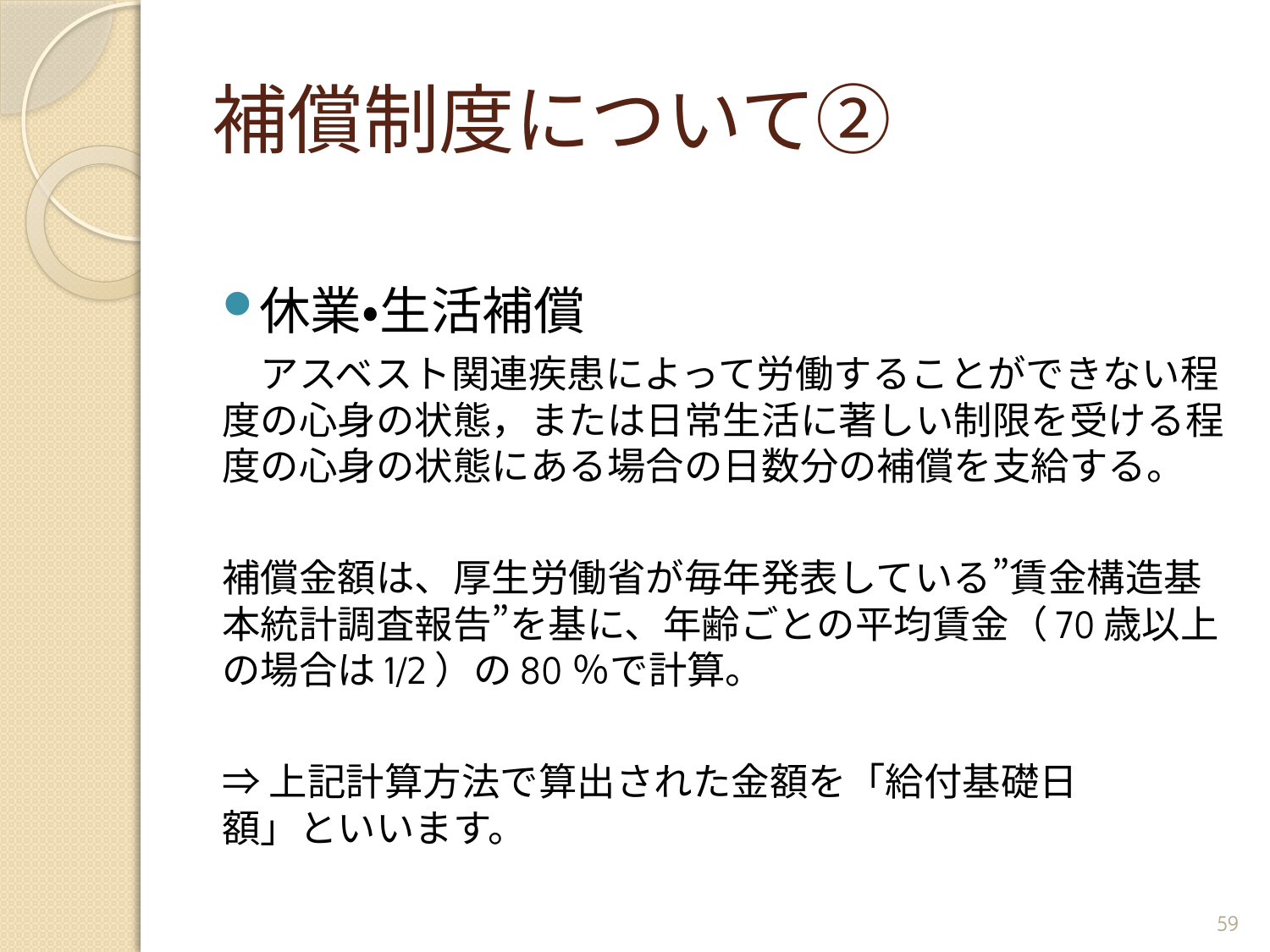

# 補償制度について②

休業・生活補償
　アスベスト関連疾患によって労働することができない程度の心身の状態，または日常生活に著しい制限を受ける程度の心身の状態にある場合の日数分の補償を支給する。

補償金額は、厚生労働省が毎年発表している”賃金構造基本統計調査報告”を基に、年齢ごとの平均賃金（70歳以上の場合は1/2）の80％で計算。

⇒上記計算方法で算出された金額を「給付基礎日　　額」といいます。
59